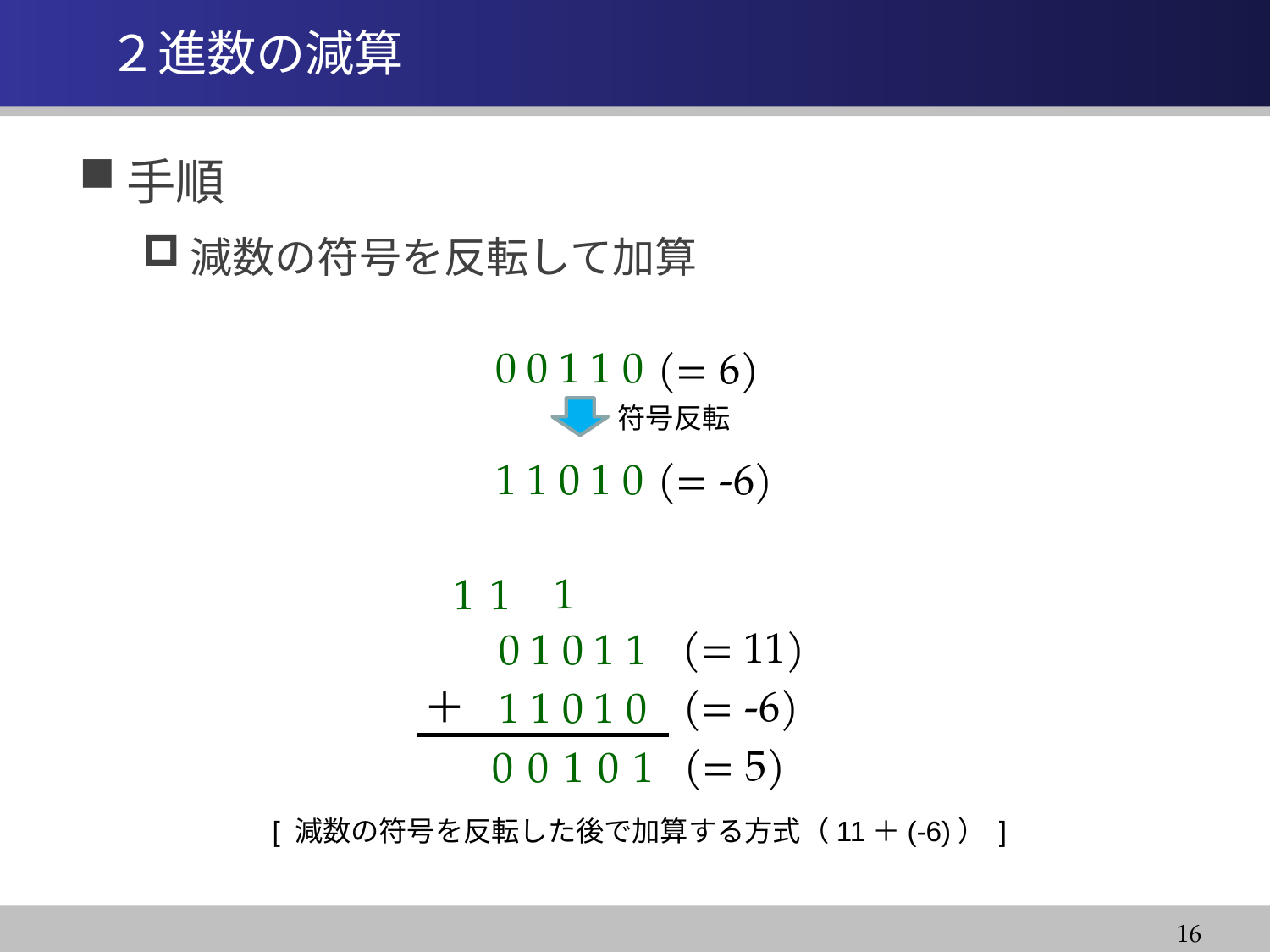

# ２進数の減算
手順
減数の符号を反転して加算
0 0 1 1 0
(= 6)
符号反転

(= -6)
1 1 0 1 0
1
1
1
(= 11)
0 1 0 1 1
(= -6)
＋
1 1 0 1 0
(= 5)
0
0
1
0
1
[ 減数の符号を反転した後で加算する方式（11＋(-6)） ]
16